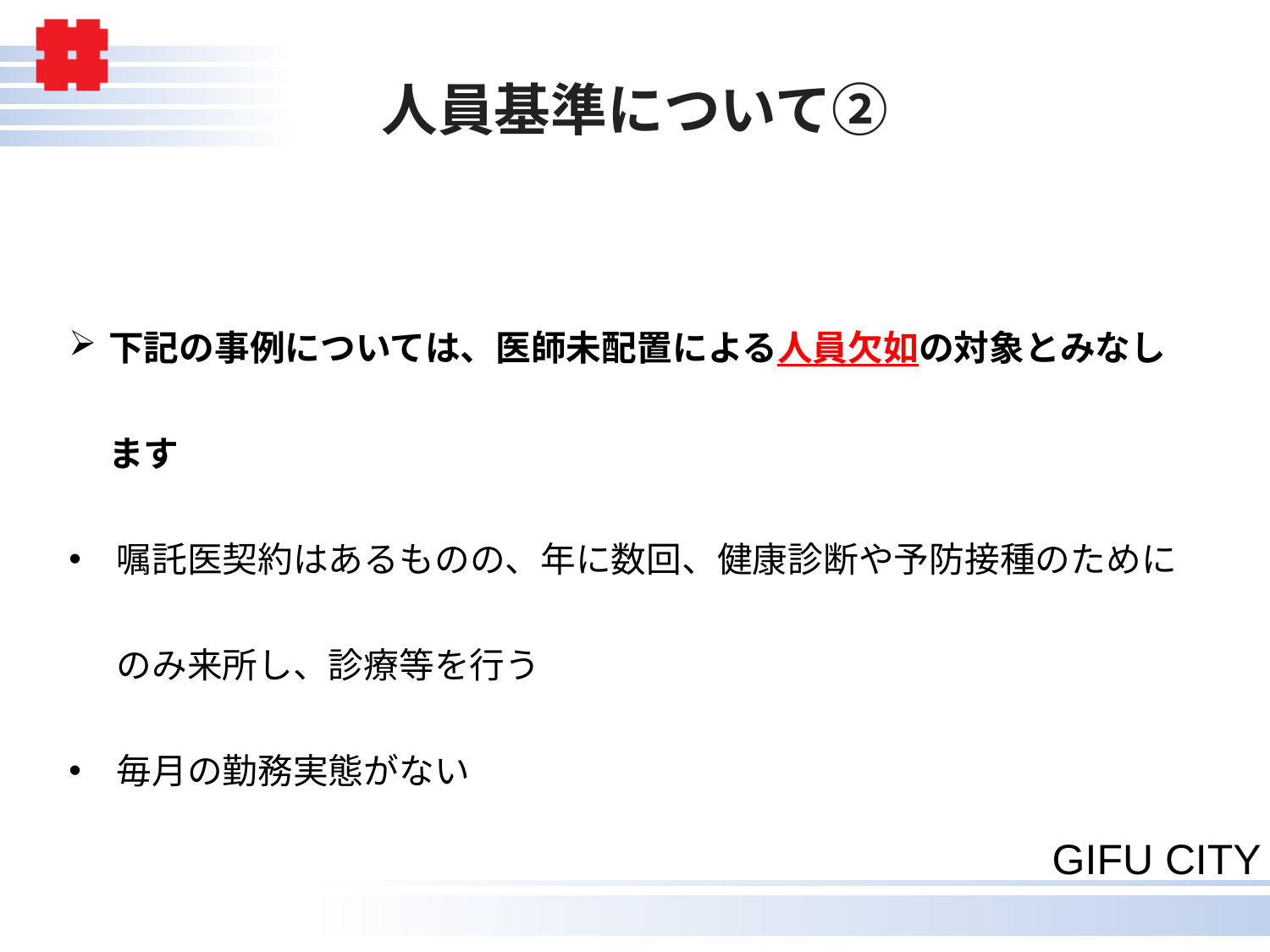

# 人員基準について②
下記の事例については、医師未配置による人員欠如の対象とみなします
嘱託医契約はあるものの、年に数回、健康診断や予防接種のためにのみ来所し、診療等を行う
毎月の勤務実態がない